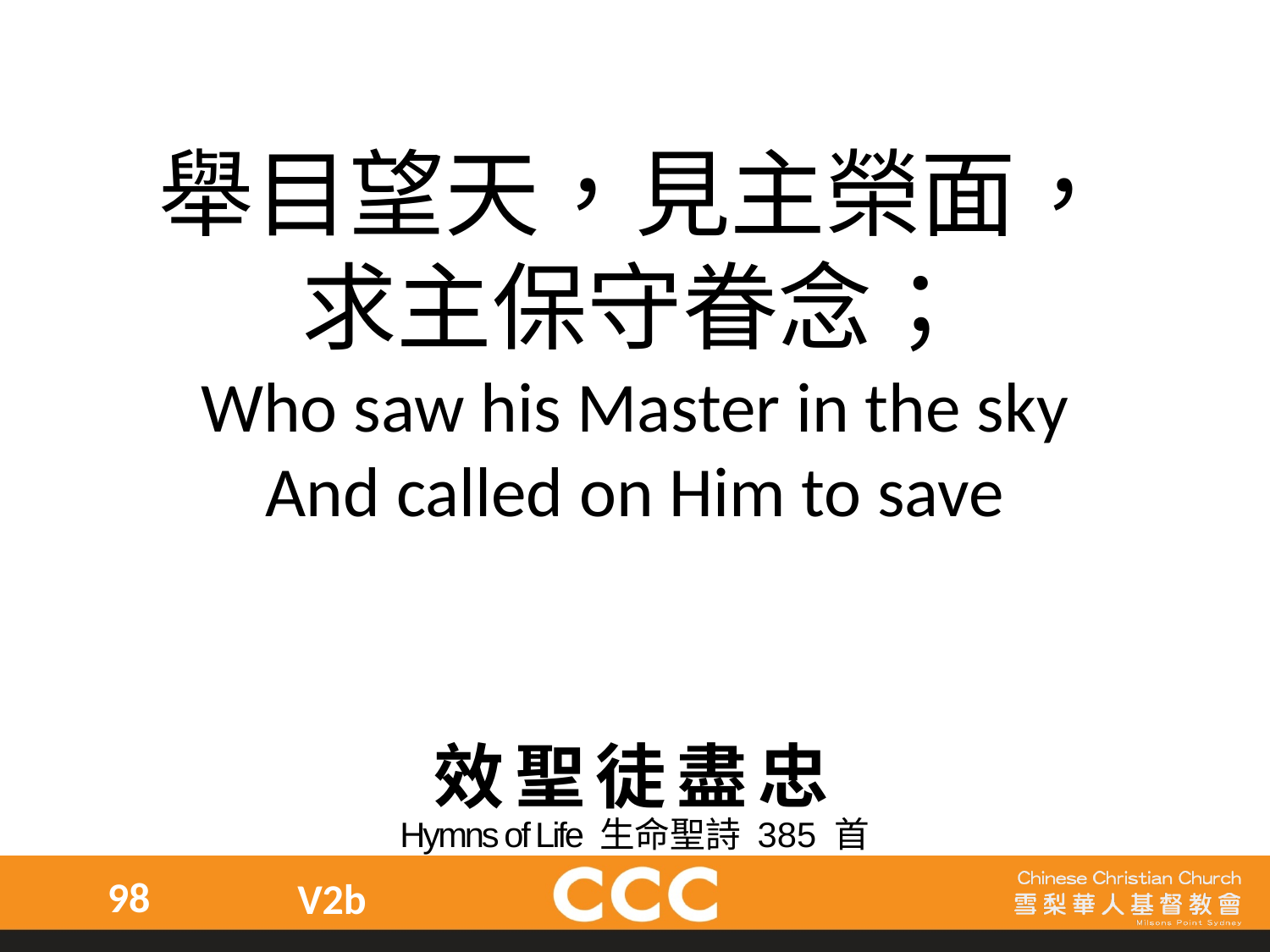

舉目望天，見主榮面，
求主保守眷念；
Who saw his Master in the sky
And called on Him to save
效聖徒盡忠
Hymns of Life 生命聖詩 385 首
98
V2b